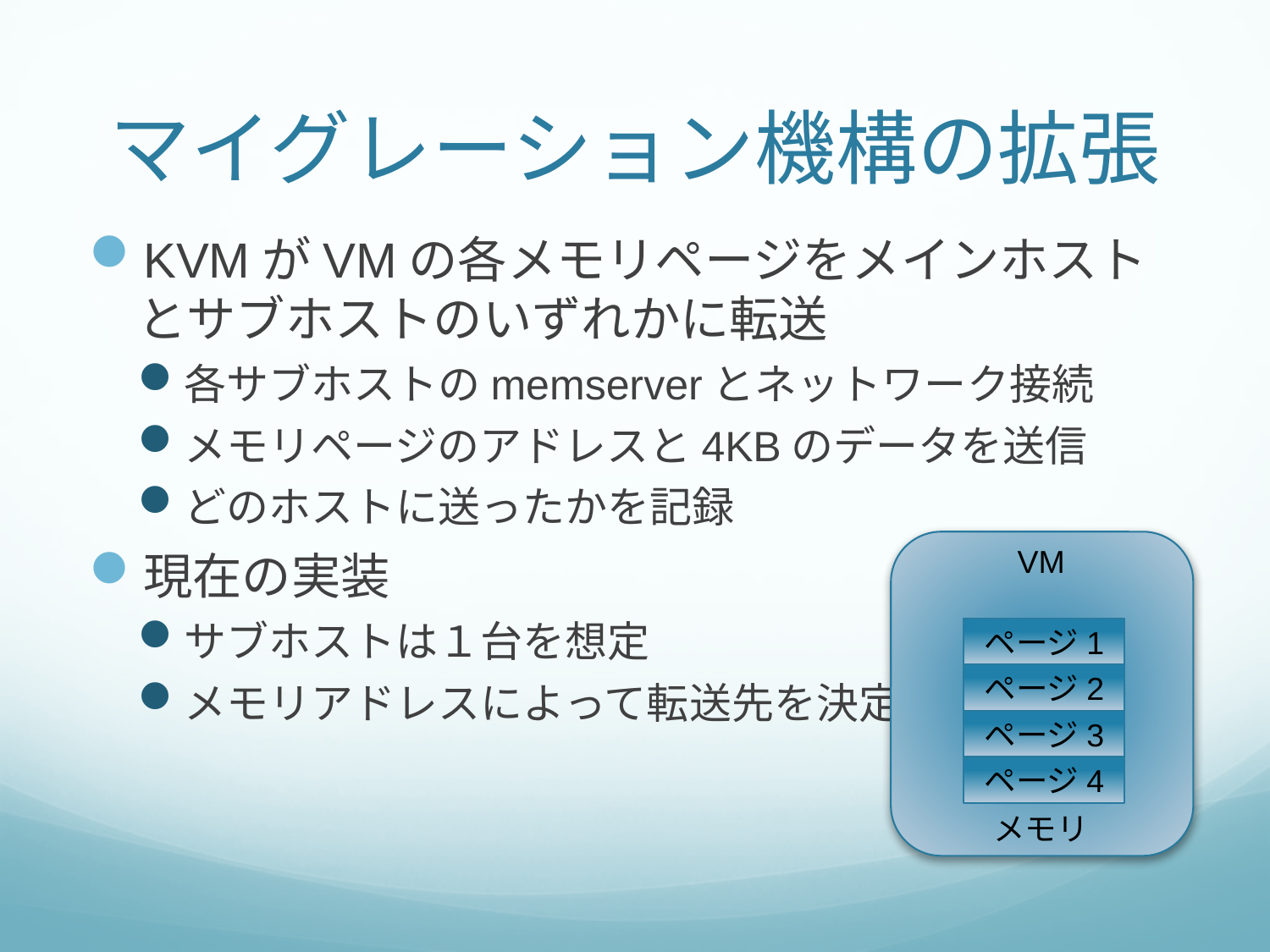

# マイグレーション機構の拡張
KVMがVMの各メモリページをメインホストとサブホストのいずれかに転送
各サブホストのmemserverとネットワーク接続
メモリページのアドレスと4KBのデータを送信
どのホストに送ったかを記録
現在の実装
サブホストは１台を想定
メモリアドレスによって転送先を決定

VM
ページ1
ページ2
ページ3
ページ4
メモリ